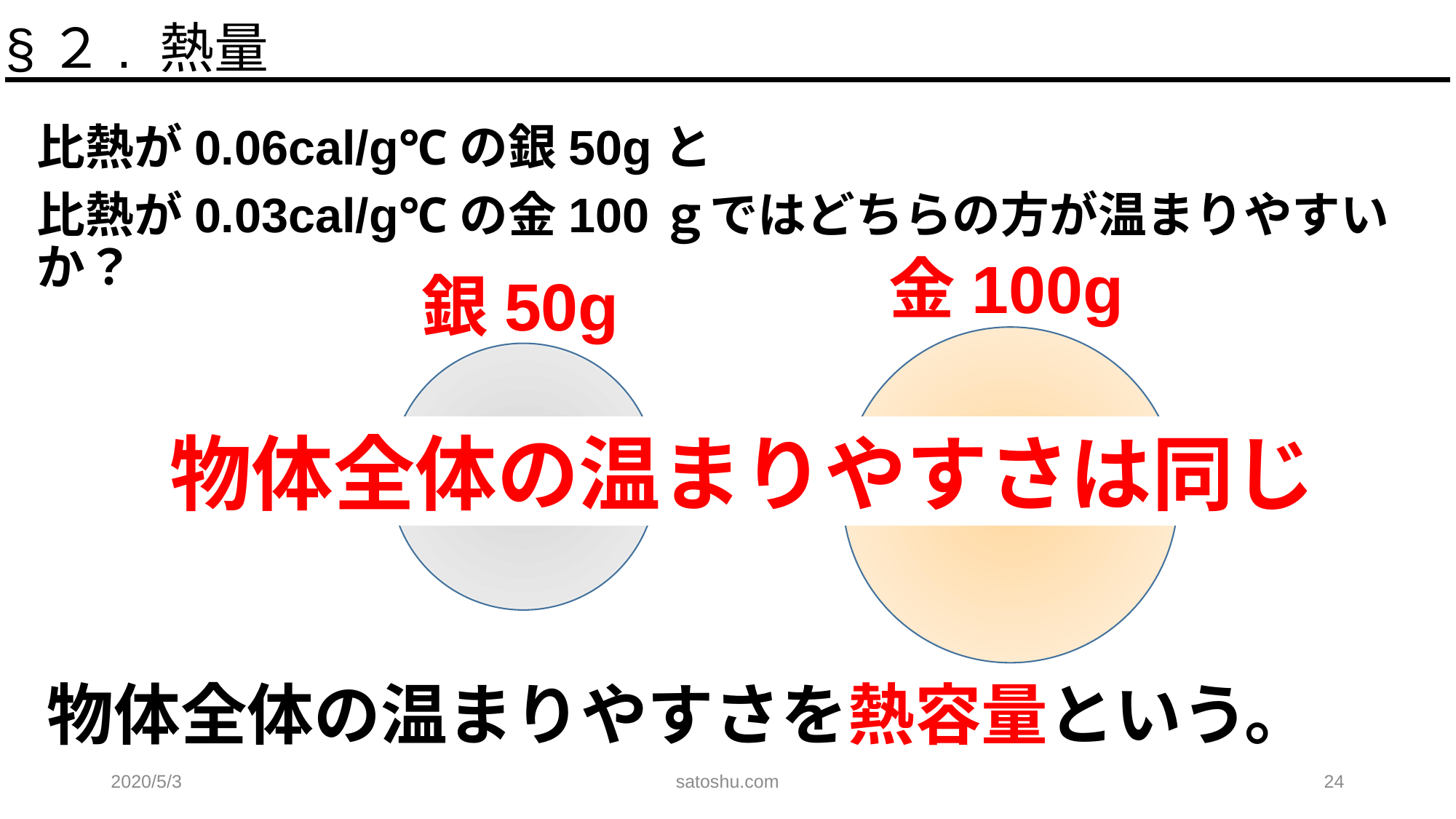

§２. 熱量
比熱が0.06cal/g℃の銀50gと
比熱が0.03cal/g℃の金100ｇではどちらの方が温まりやすいか？
金100g
銀50g

物体全体の温まりやすさは同じ
物体全体の温まりやすさを熱容量という。
2020/5/3
satoshu.com
24